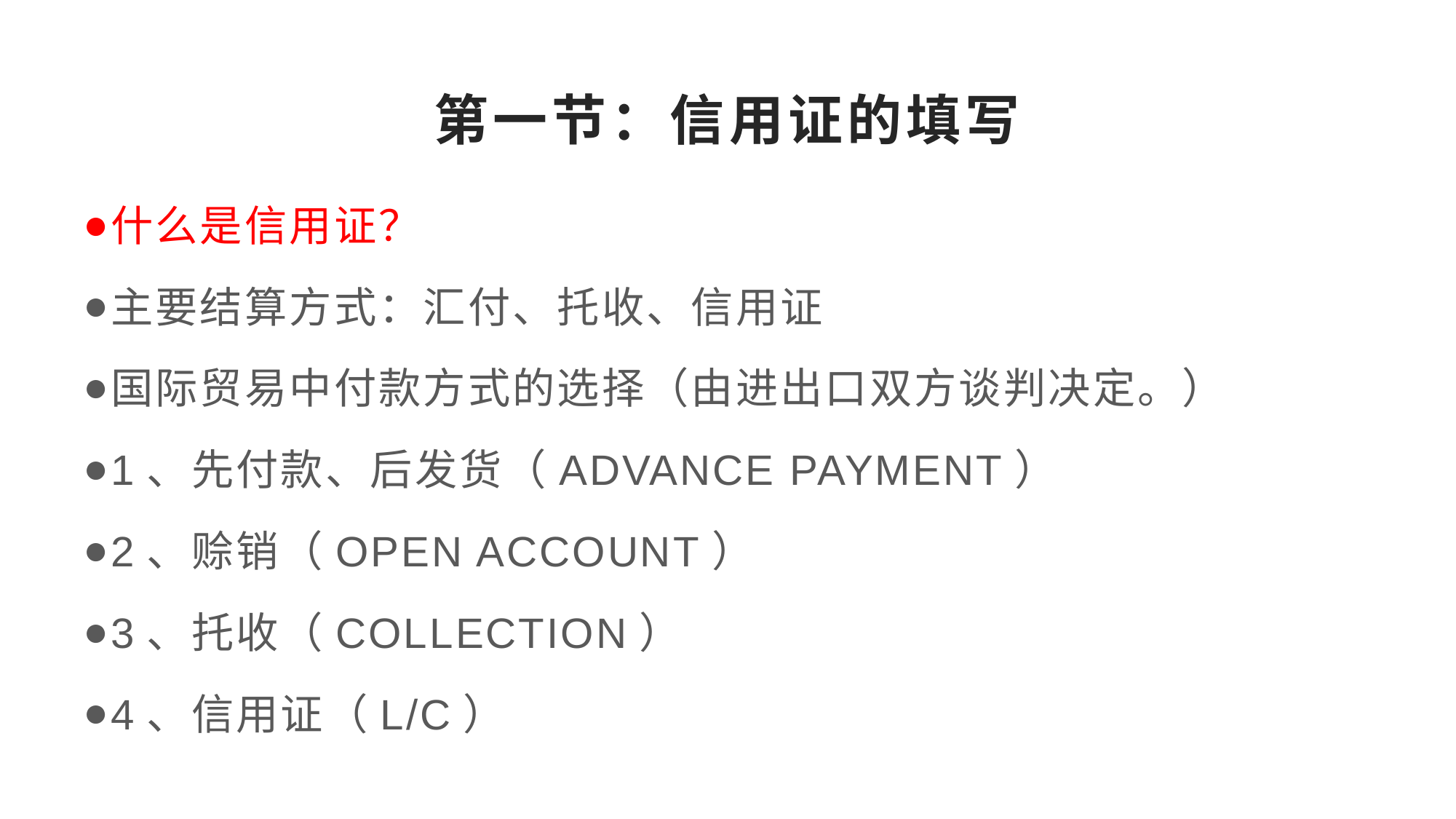

第一节：信用证的填写
什么是信用证？
主要结算方式：汇付、托收、信用证
国际贸易中付款方式的选择（由进出口双方谈判决定。）
1、先付款、后发货（ADVANCE PAYMENT）
2、赊销（OPEN ACCOUNT）
3、托收（COLLECTION）
4、信用证（L/C）